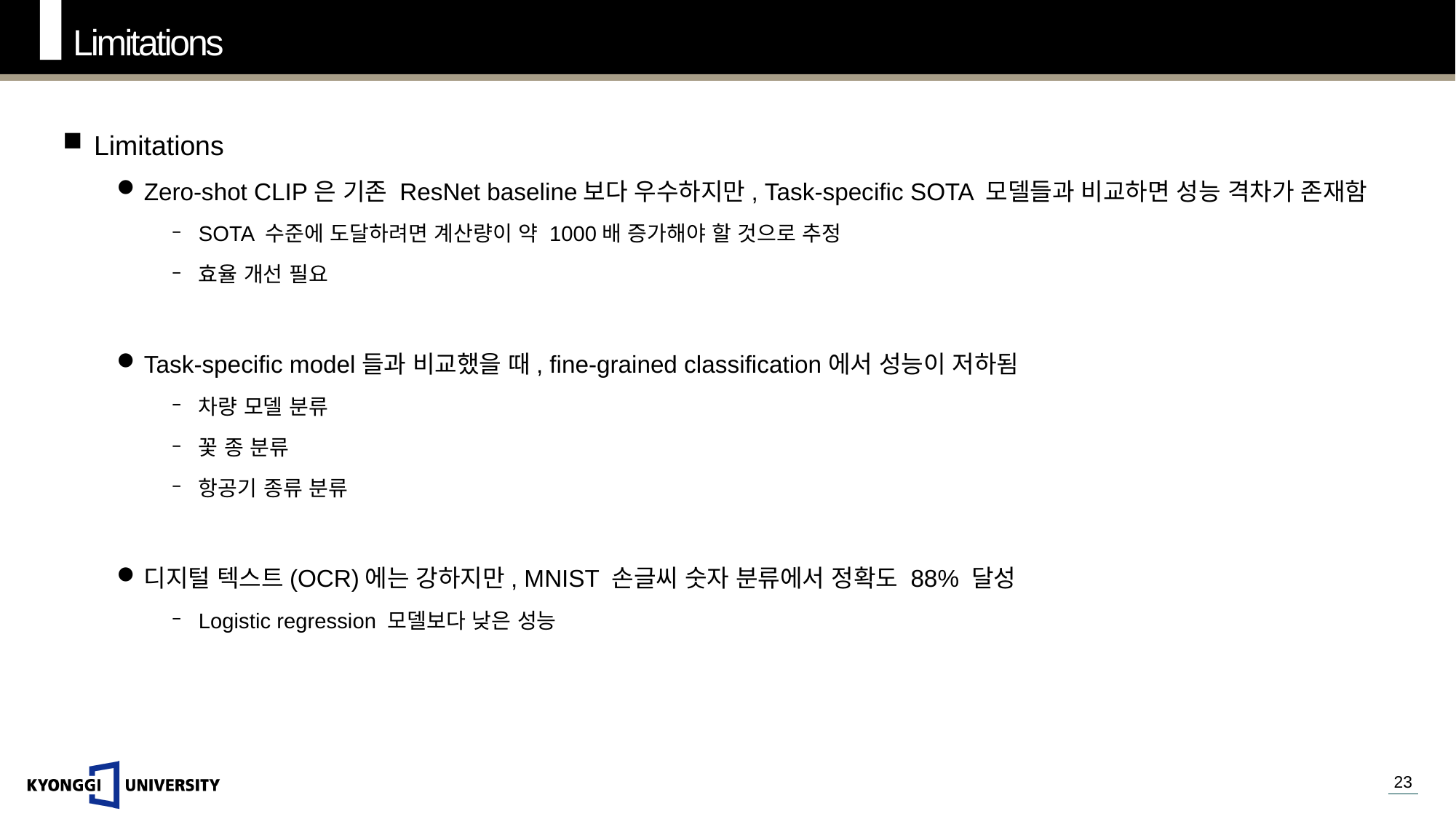

Limitations
Limitations
Zero-shot CLIP은 기존 ResNet baseline보다 우수하지만, Task-specific SOTA 모델들과 비교하면 성능 격차가 존재함
SOTA 수준에 도달하려면 계산량이 약 1000배 증가해야 할 것으로 추정
효율 개선 필요

Task-specific model들과 비교했을 때, fine-grained classification에서 성능이 저하됨
차량 모델 분류
꽃 종 분류
항공기 종류 분류

디지털 텍스트(OCR)에는 강하지만, MNIST 손글씨 숫자 분류에서 정확도 88% 달성
Logistic regression 모델보다 낮은 성능